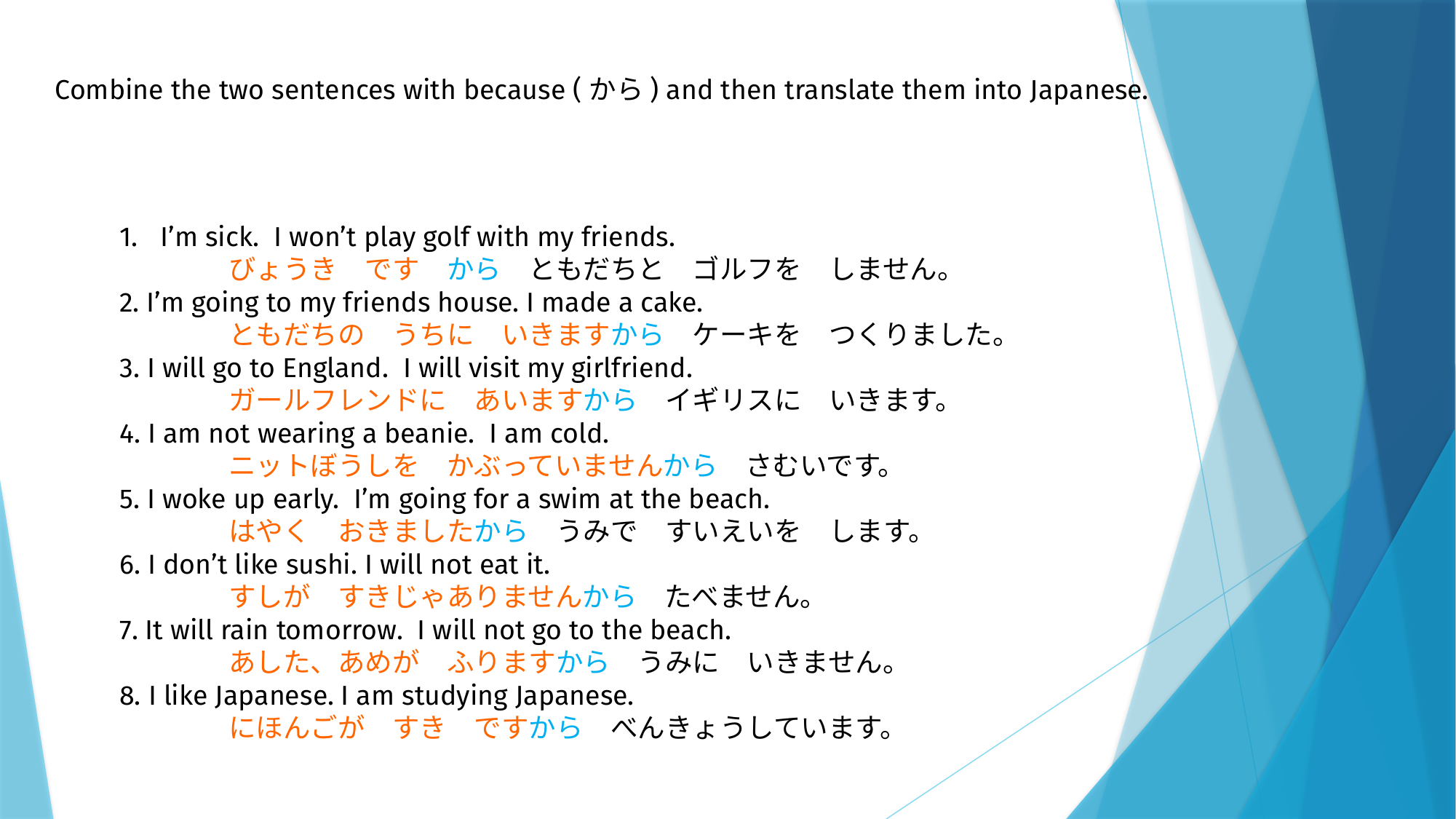

Combine the two sentences with because (から) and then translate them into Japanese.
I’m sick.  I won’t play golf with my friends.
	びょうき　です　から　ともだちと　ゴルフを　しません。
2. I’m going to my friends house. I made a cake.
	ともだちの　うちに　いきますから　ケーキを　つくりました。
3. I will go to England.  I will visit my girlfriend.
	ガールフレンドに　あいますから　イギリスに　いきます。
4. I am not wearing a beanie.  I am cold.
	ニットぼうしを　かぶっていませんから　さむいです。
5. I woke up early.  I’m going for a swim at the beach.
	はやく　おきましたから　うみで　すいえいを　します。
6. I don’t like sushi. I will not eat it.
	すしが　すきじゃありませんから　たべません。
7. It will rain tomorrow.  I will not go to the beach.
	あした、あめが　ふりますから　うみに　いきません。
8. I like Japanese. I am studying Japanese.
	にほんごが　すき　ですから　べんきょうしています。